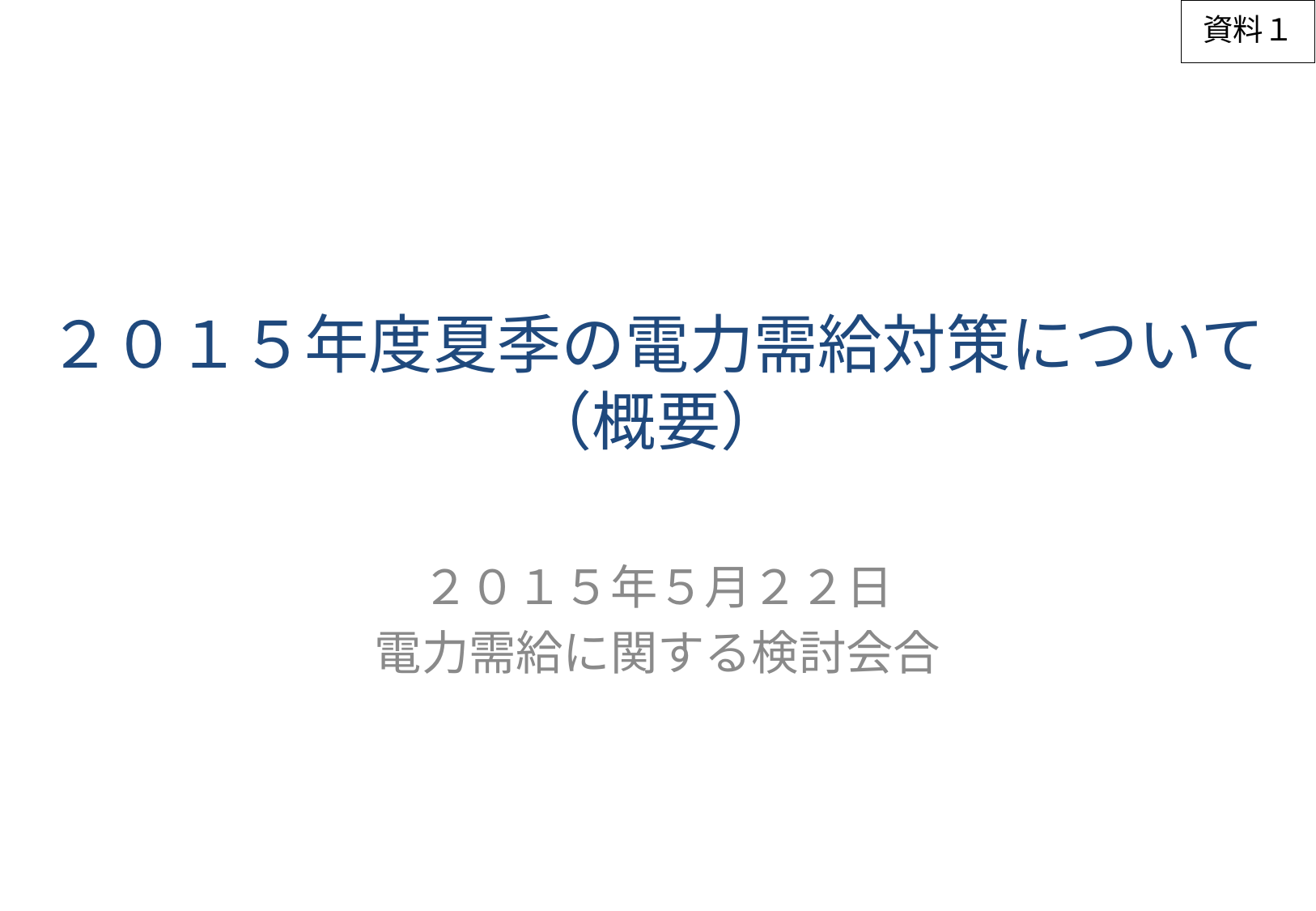

資料１
# ２０１５年度夏季の電力需給対策について （概要）
２０１５年５月２２日
電力需給に関する検討会合